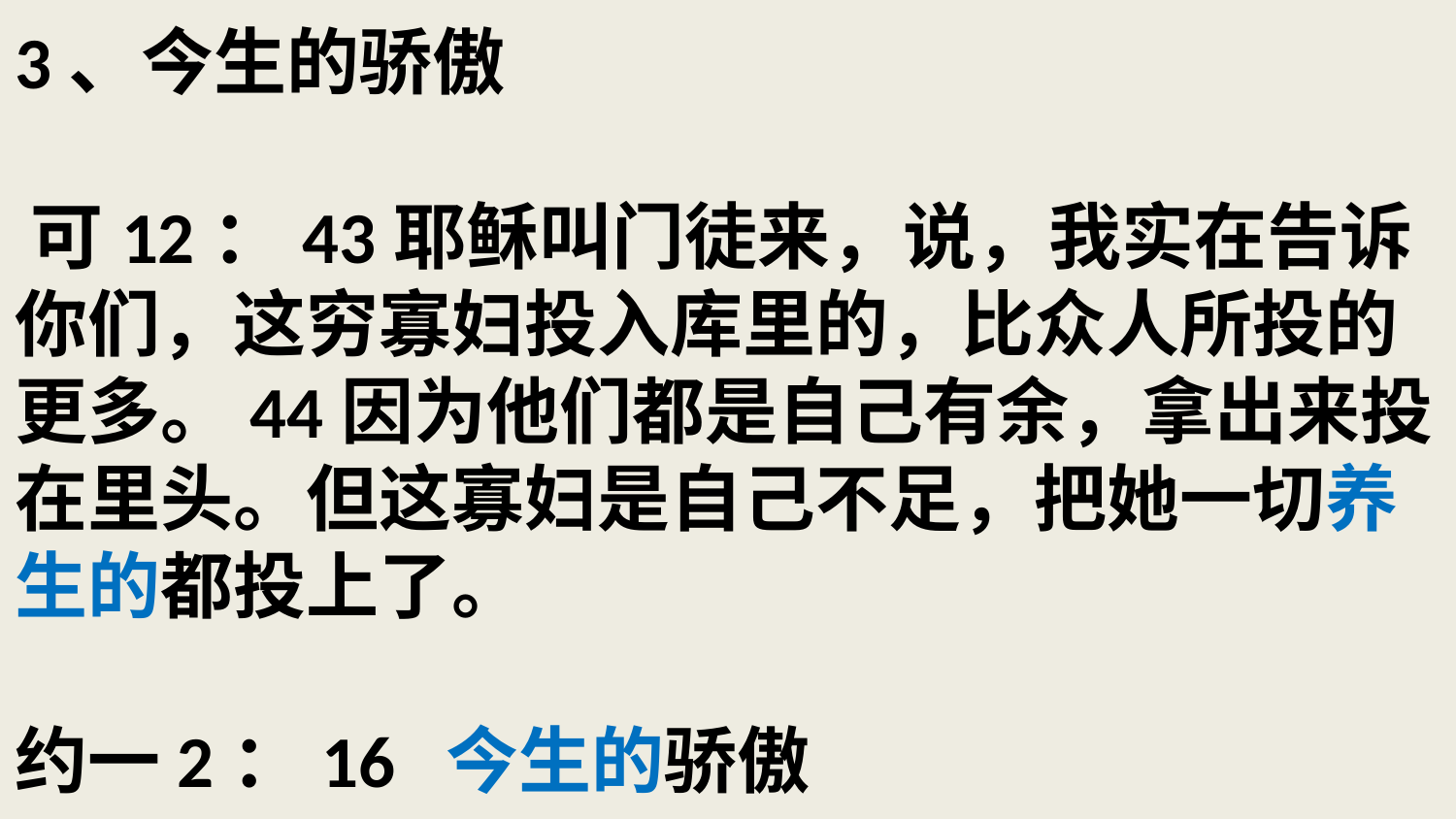

# 3、今生的骄傲 可12：43耶稣叫门徒来，说，我实在告诉你们，这穷寡妇投入库里的，比众人所投的更多。44因为他们都是自己有余，拿出来投在里头。但这寡妇是自己不足，把她一切养生的都投上了。 约一2：16  今生的骄傲